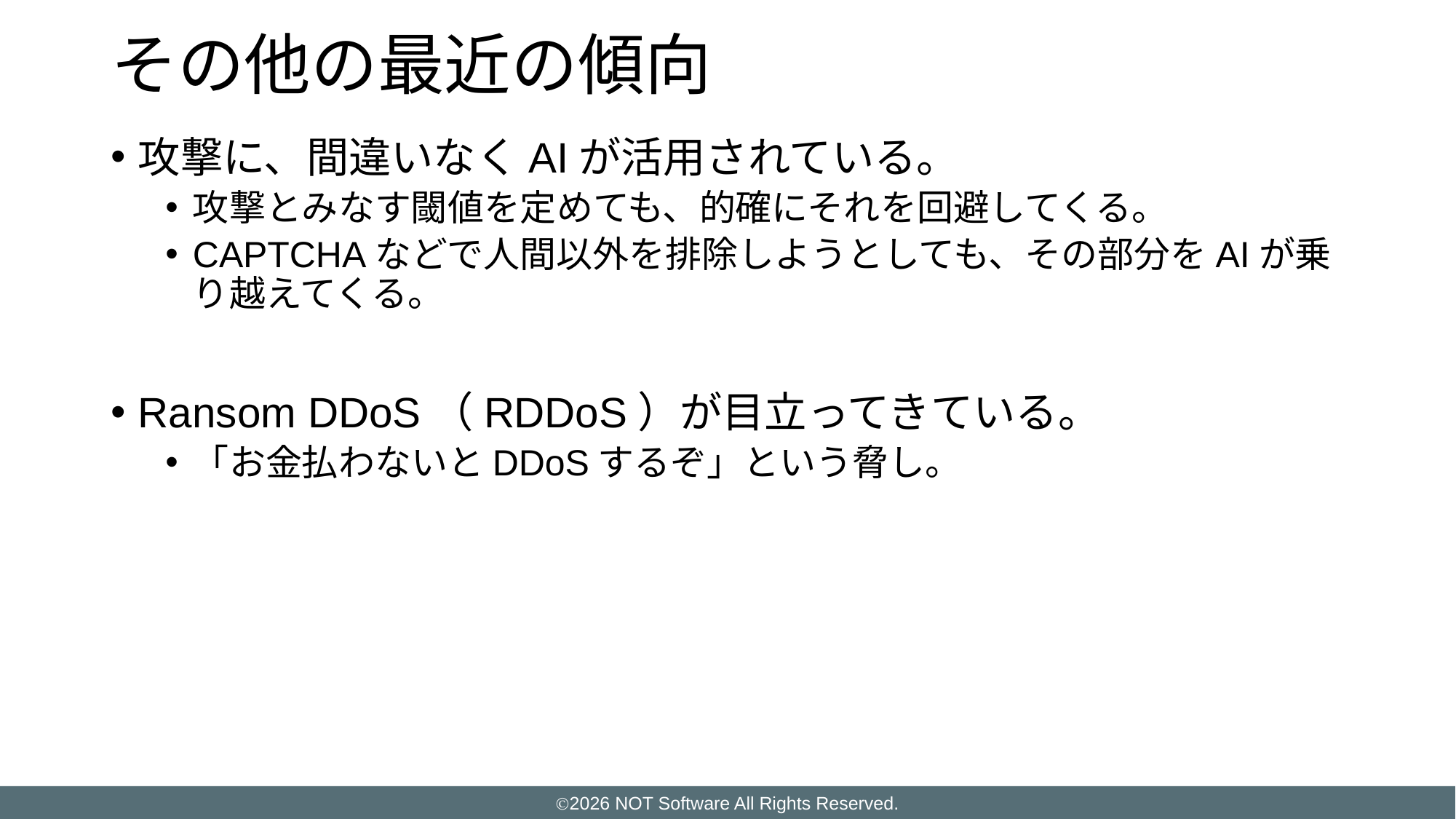

# その他の最近の傾向
攻撃に、間違いなくAIが活用されている。
攻撃とみなす閾値を定めても、的確にそれを回避してくる。
CAPTCHAなどで人間以外を排除しようとしても、その部分をAIが乗り越えてくる。

Ransom DDoS（RDDoS）が目立ってきている。
「お金払わないとDDoSするぞ」という脅し。